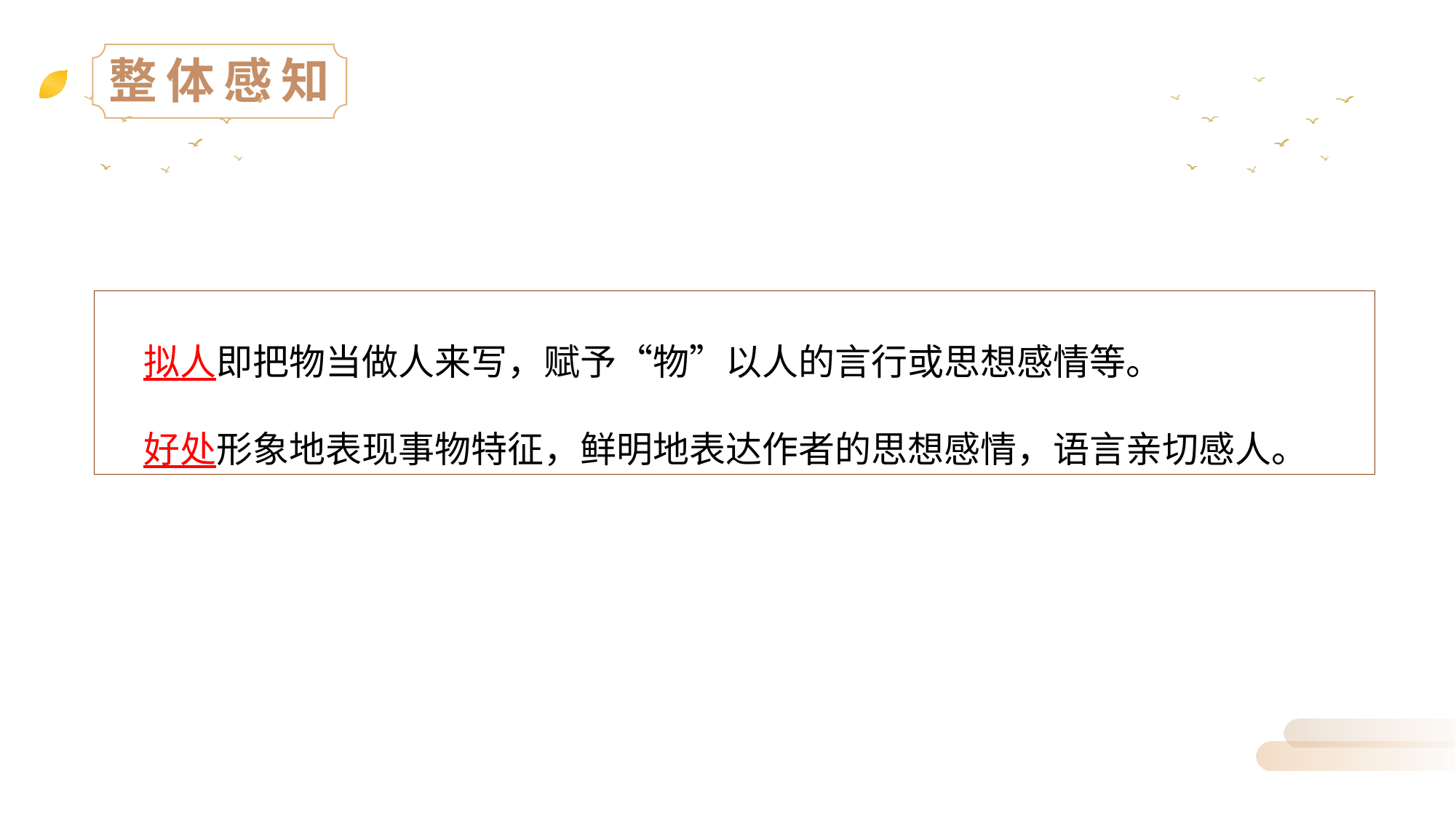

拟人即把物当做人来写，赋予“物”以人的言行或思想感情等。
    好处形象地表现事物特征，鲜明地表达作者的思想感情，语言亲切感人。